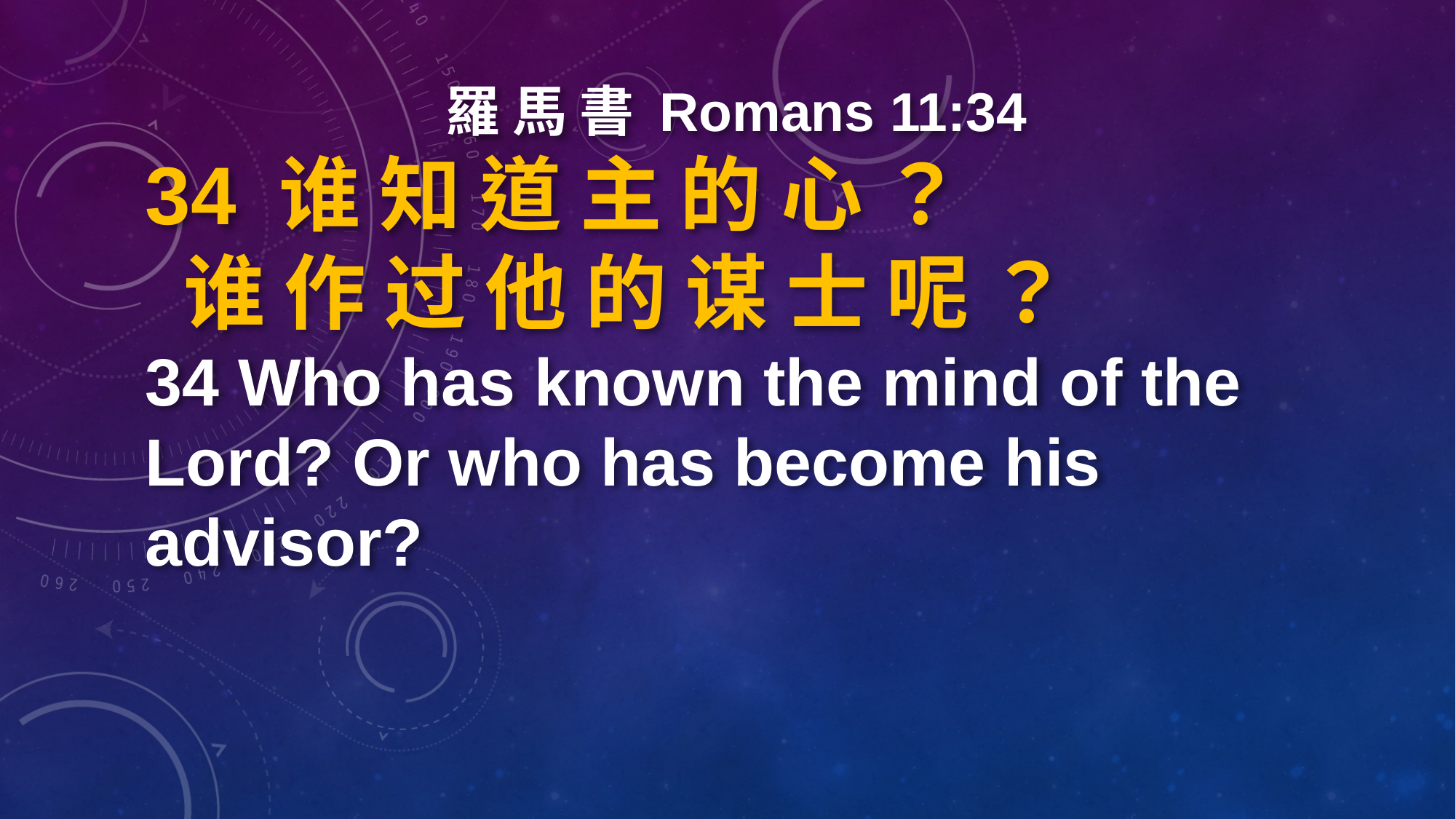

羅 馬 書 Romans 11:34
34 谁 知 道 主 的 心 ？
 谁 作 过 他 的 谋 士 呢 ？
34 Who has known the mind of the Lord? Or who has become his advisor?